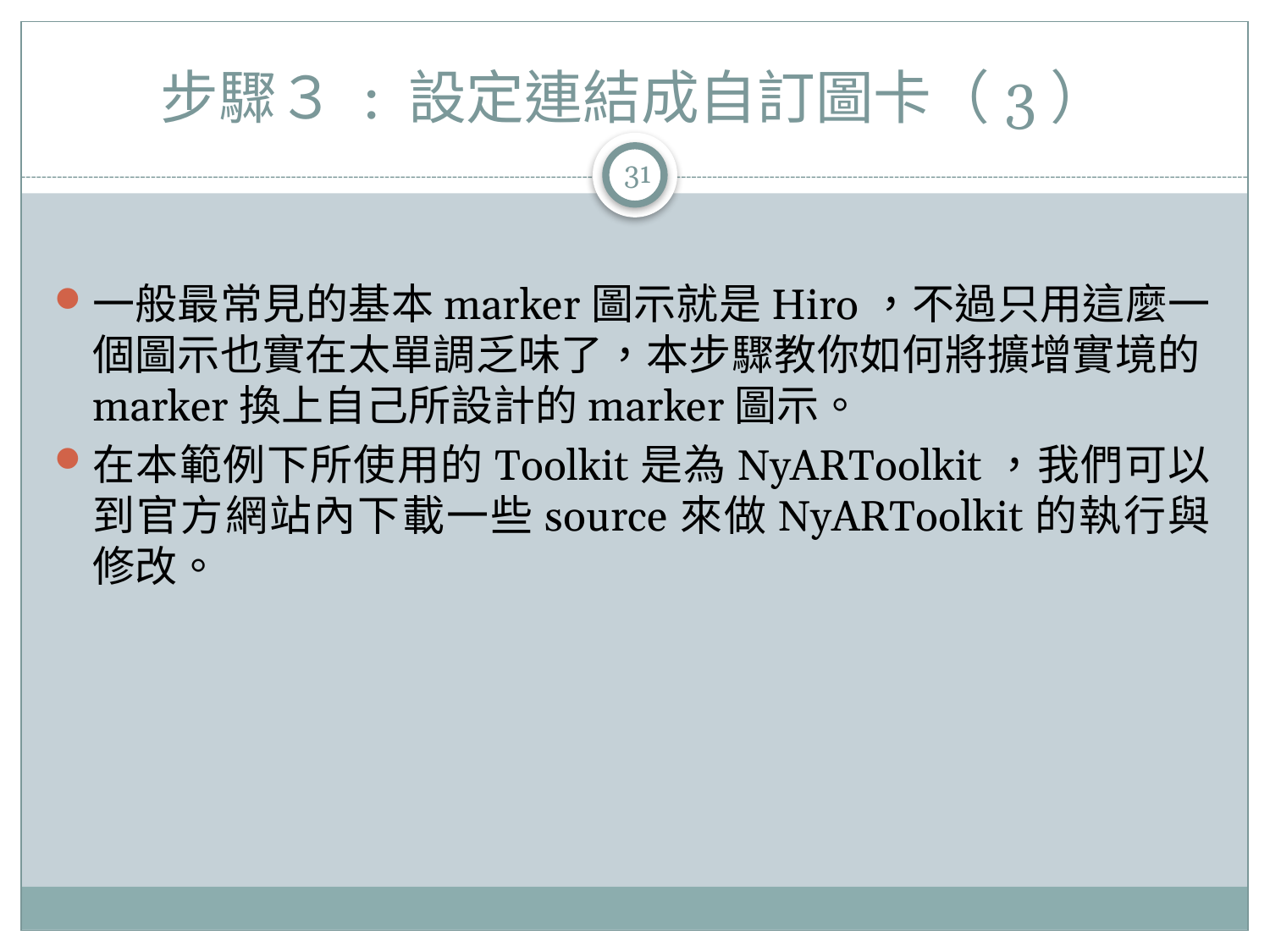

# 步驟３ : 設定連結成自訂圖卡（3）
31

一般最常見的基本marker圖示就是Hiro，不過只用這麼一個圖示也實在太單調乏味了，本步驟教你如何將擴增實境的marker換上自己所設計的marker圖示。
在本範例下所使用的Toolkit是為NyARToolkit，我們可以到官方網站內下載一些source來做NyARToolkit的執行與修改。